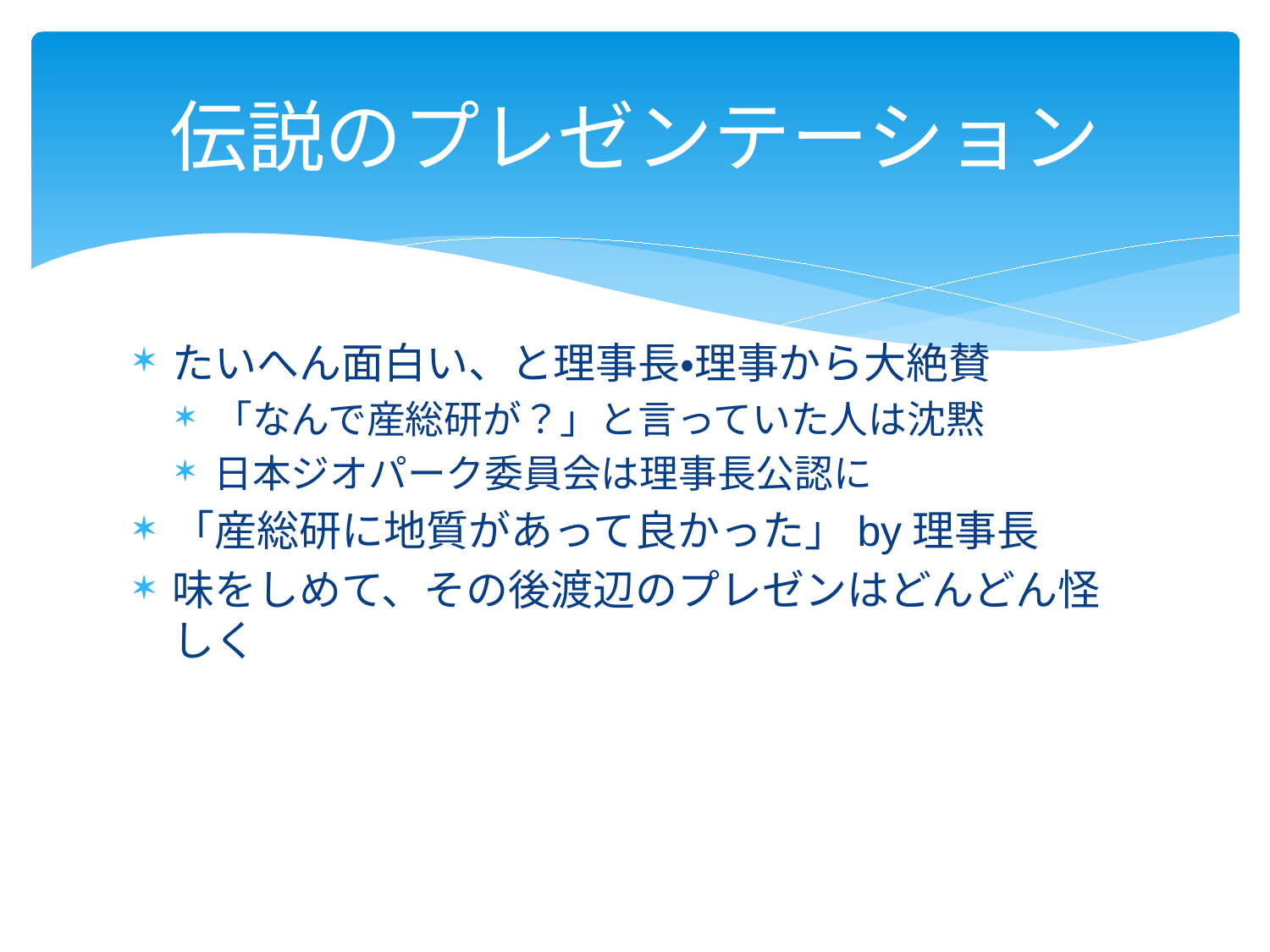

# 伝説のプレゼンテーション
たいへん面白い、と理事長・理事から大絶賛
「なんで産総研が？」と言っていた人は沈黙
日本ジオパーク委員会は理事長公認に
「産総研に地質があって良かった」by理事長
味をしめて、その後渡辺のプレゼンはどんどん怪しく